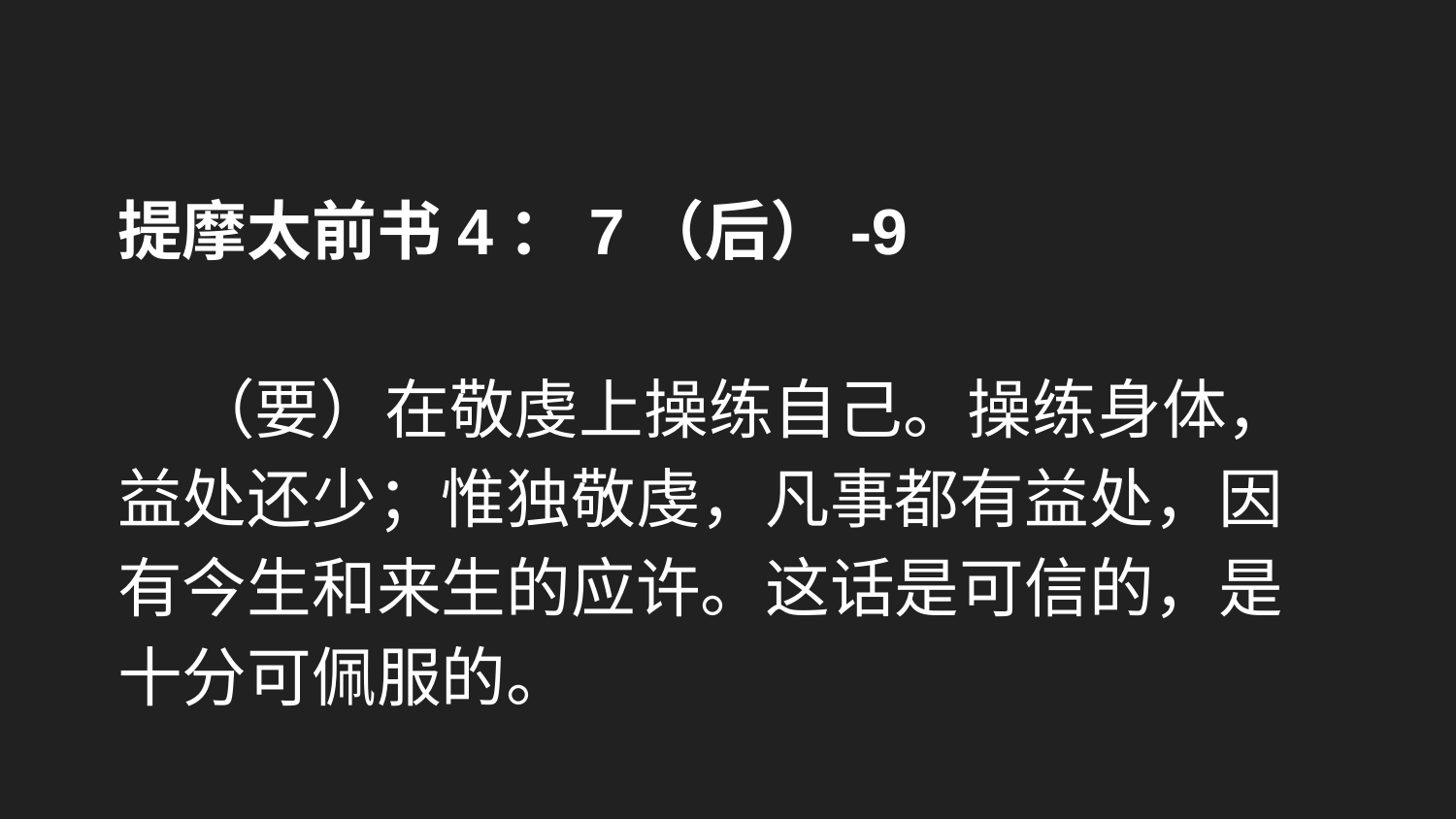

#

提摩太前书4：7（后）-9

（要）在敬虔上操练自己。操练身体，益处还少；惟独敬虔，凡事都有益处，因有今生和来生的应许。这话是可信的，是十分可佩服的。